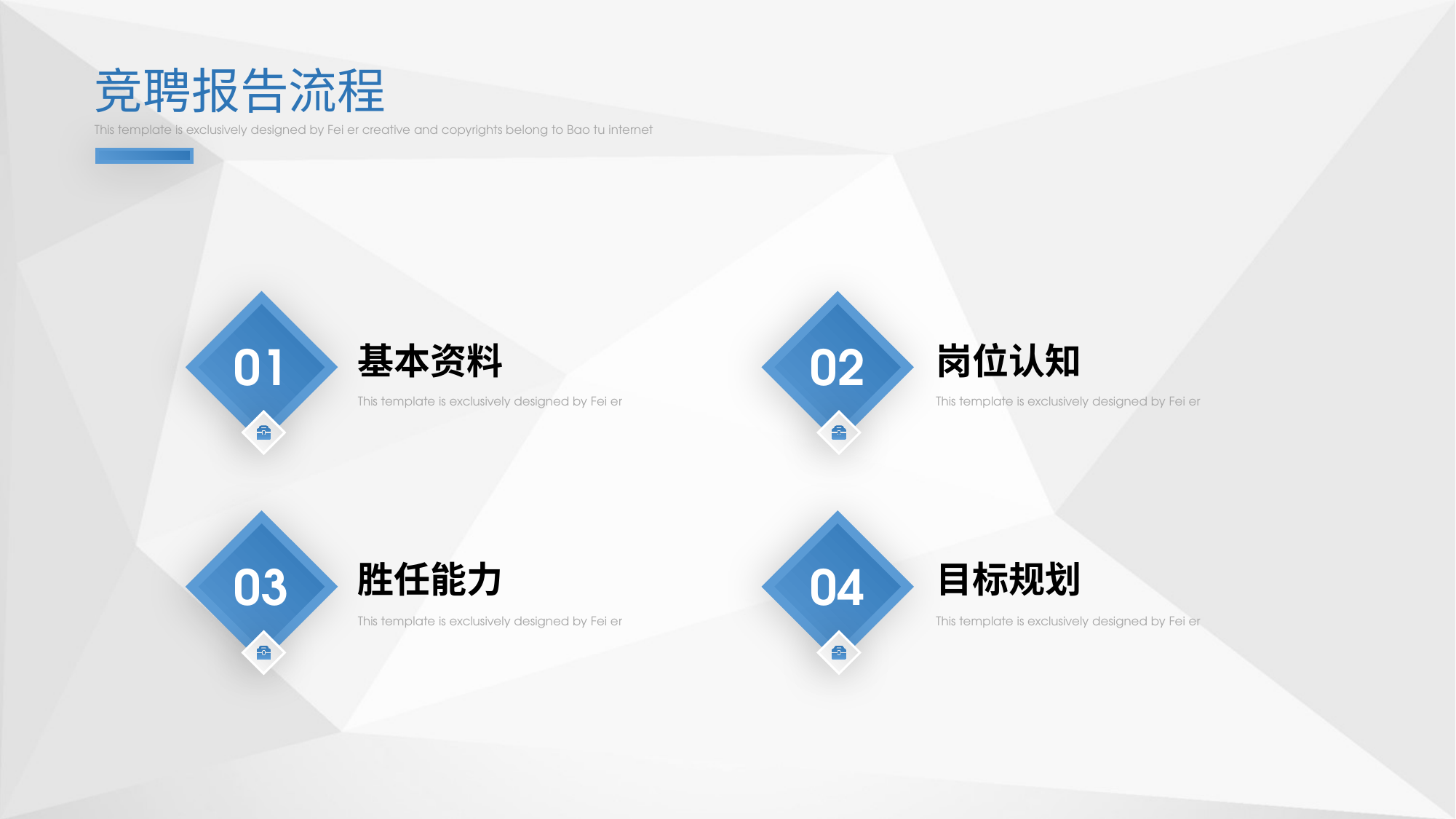

竞聘报告流程
This template is exclusively designed by Fei er creative and copyrights belong to Bao tu internet

01

02
基本资料
This template is exclusively designed by Fei er
岗位认知
This template is exclusively designed by Fei er

03

04
胜任能力
This template is exclusively designed by Fei er
目标规划
This template is exclusively designed by Fei er